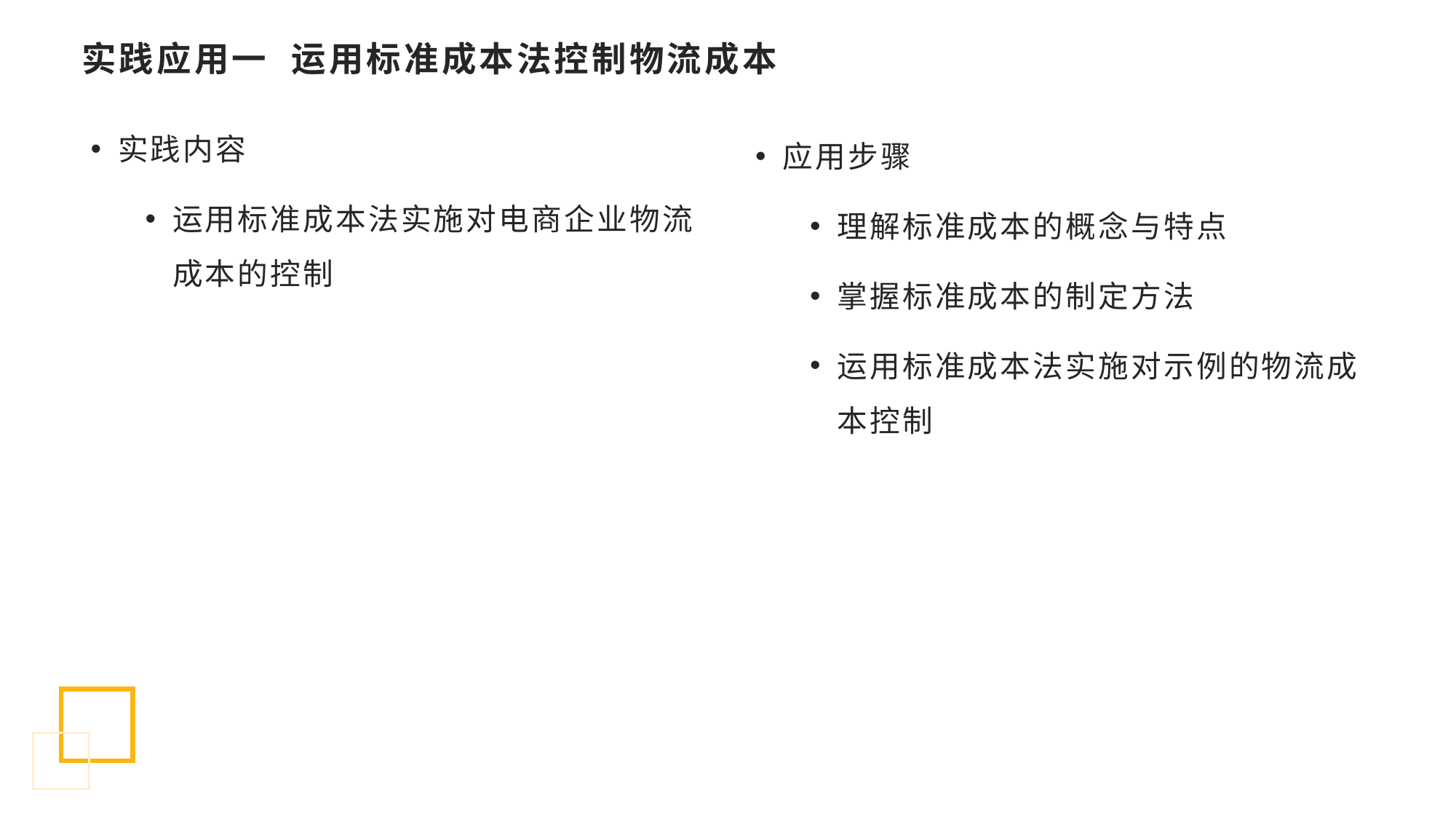

# 实践应用一  运用标准成本法控制物流成本
应用步骤
理解标准成本的概念与特点
掌握标准成本的制定方法
运用标准成本法实施对示例的物流成本控制
实践内容
运用标准成本法实施对电商企业物流成本的控制